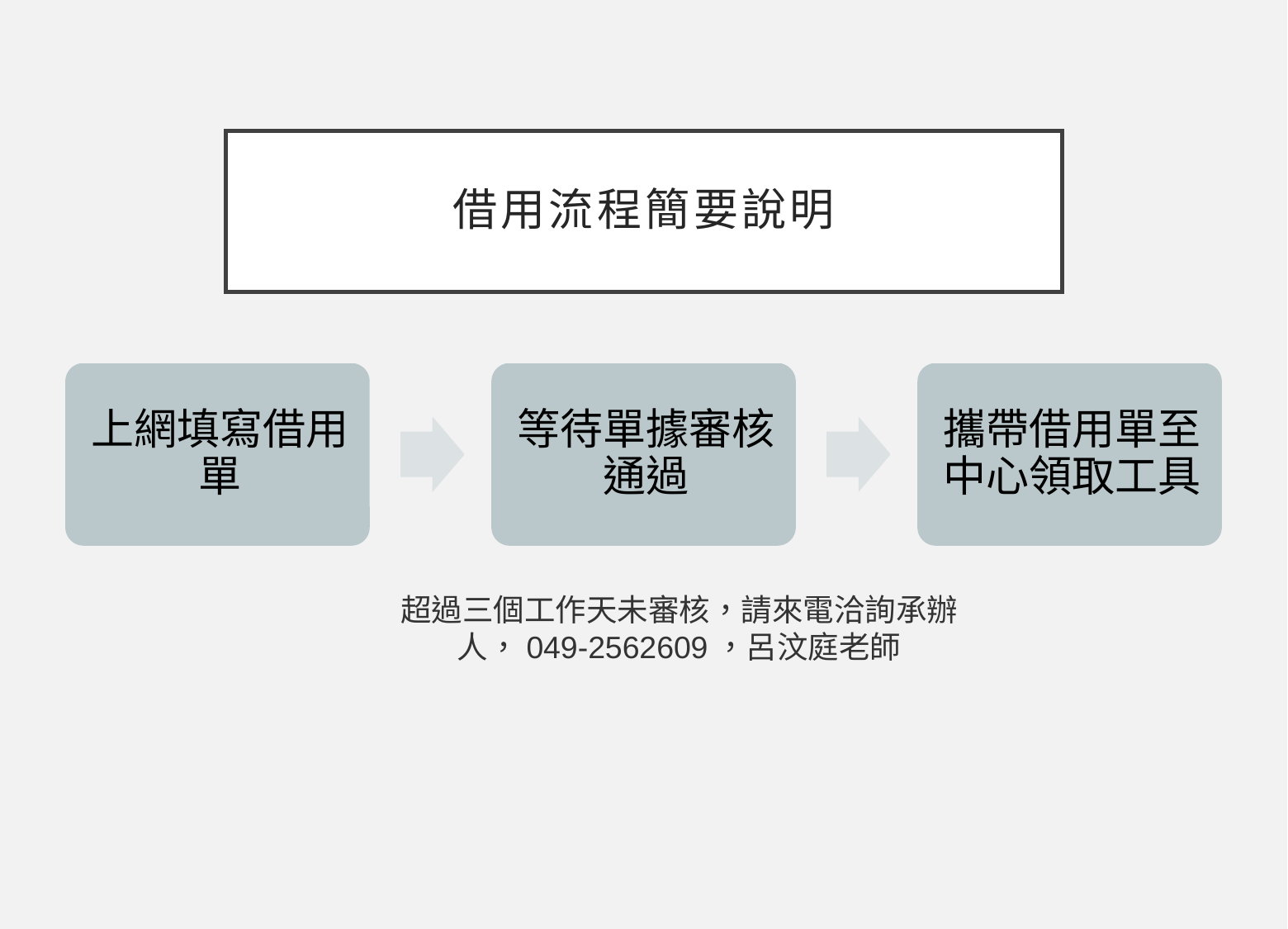

# 借用流程簡要說明
上網填寫借用單

等待單據審核通過

攜帶借用單至中心領取工具
超過三個工作天未審核，請來電洽詢承辦人，049-2562609，呂汶庭老師